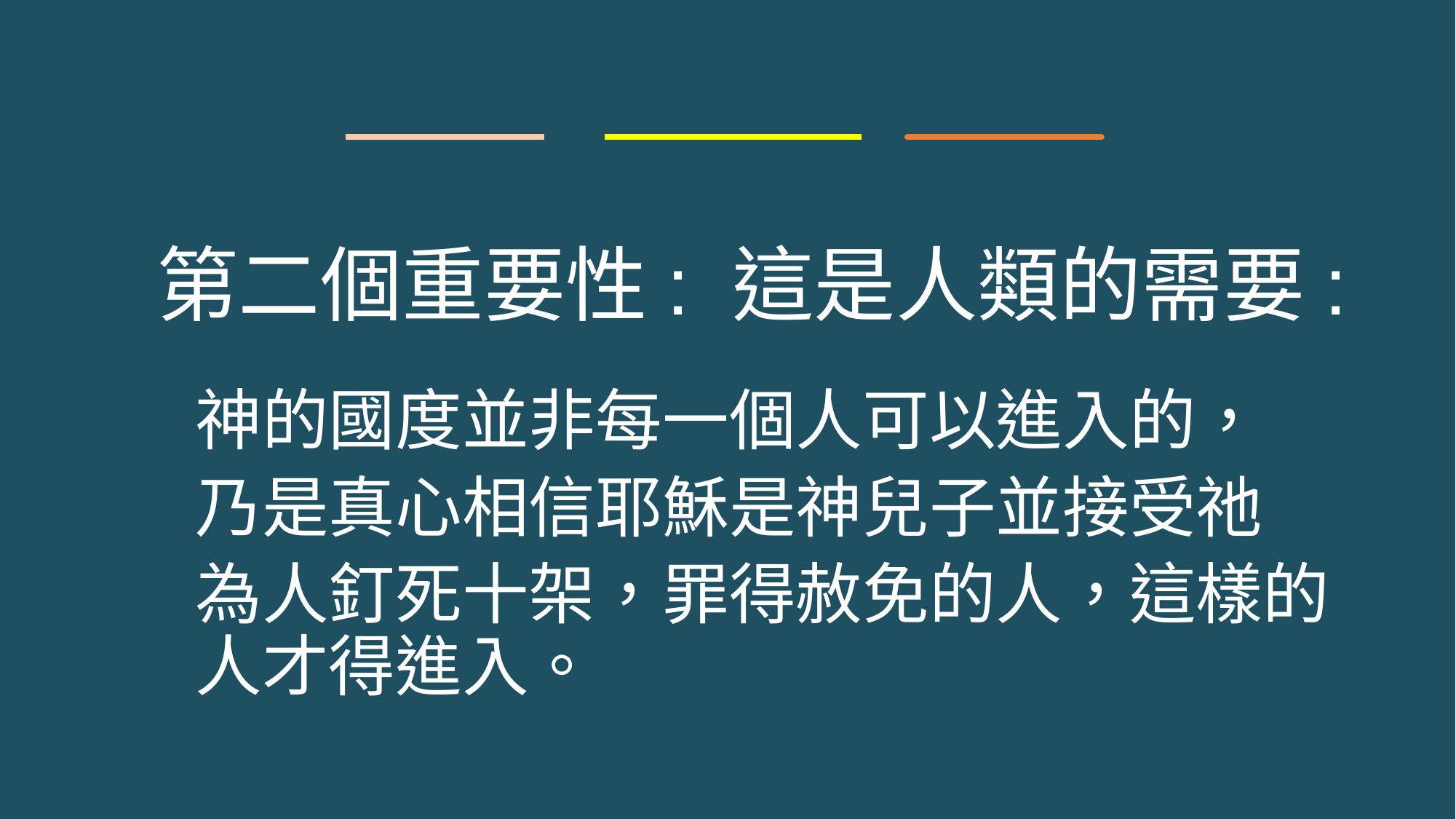

第二個重要性: 這是人類的需要:
神的國度並非每一個人可以進入的，
乃是真心相信耶穌是神兒子並接受祂
為人釘死十架，罪得赦免的人，這樣的人才得進入。